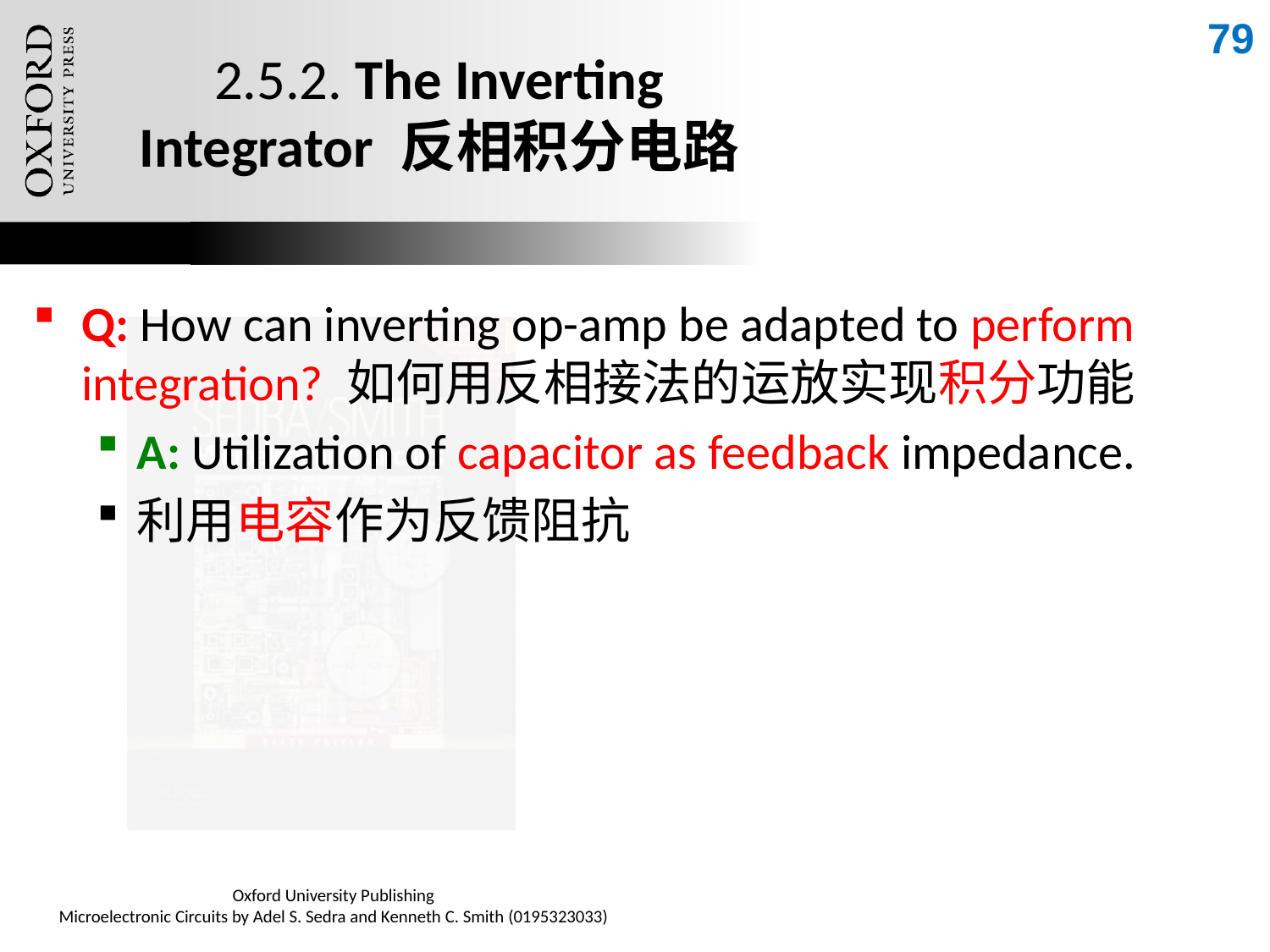

79
# 2.5.2. The Inverting Integrator 反相积分电路
Q: How can inverting op-amp be adapted to perform integration? 如何用反相接法的运放实现积分功能
A: Utilization of capacitor as feedback impedance.
利用电容作为反馈阻抗

Oxford University Publishing
Microelectronic Circuits by Adel S. Sedra and Kenneth C. Smith (0195323033)